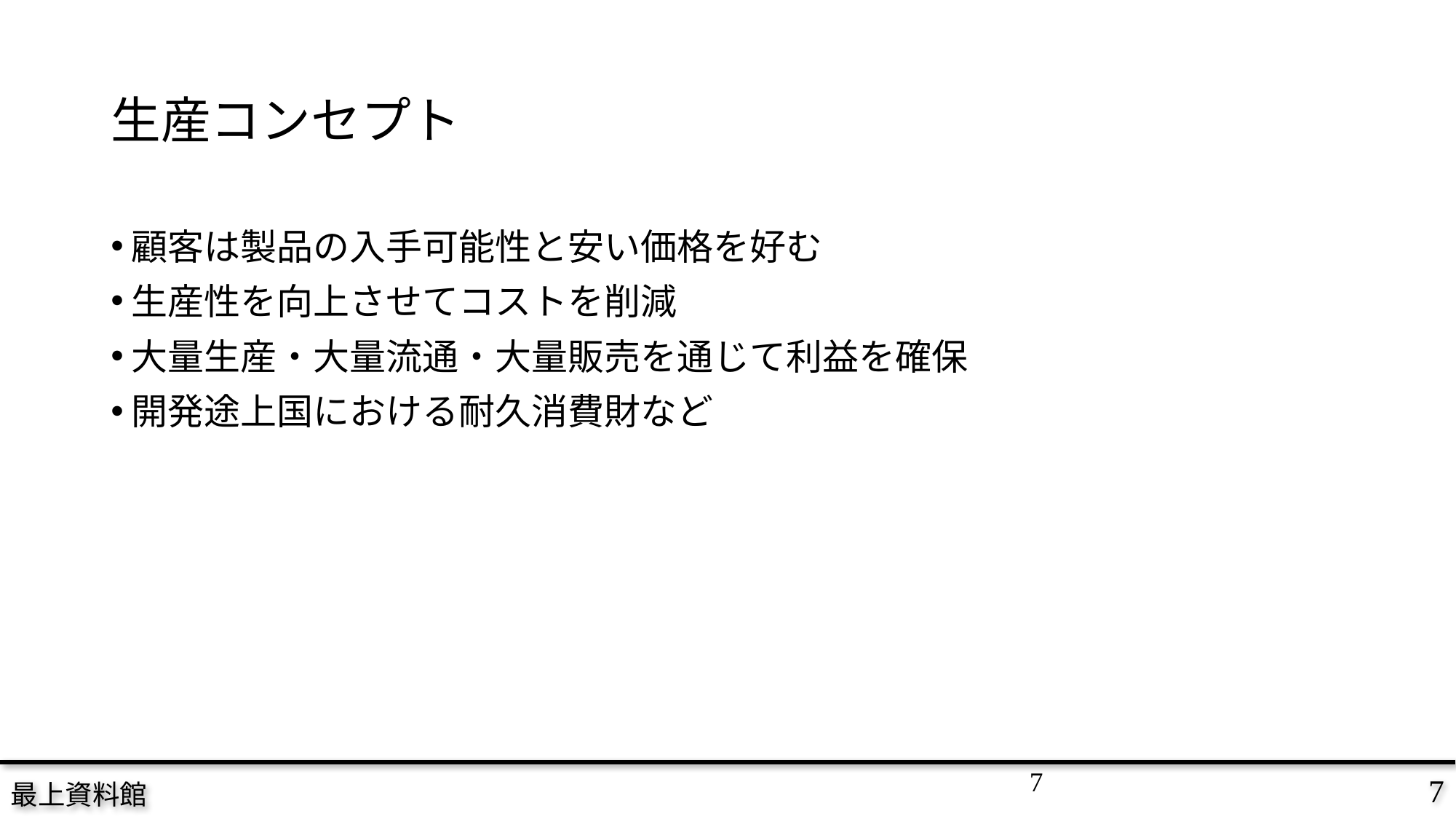

# 生産コンセプト
顧客は製品の入手可能性と安い価格を好む
生産性を向上させてコストを削減
大量生産・大量流通・大量販売を通じて利益を確保
開発途上国における耐久消費財など
7